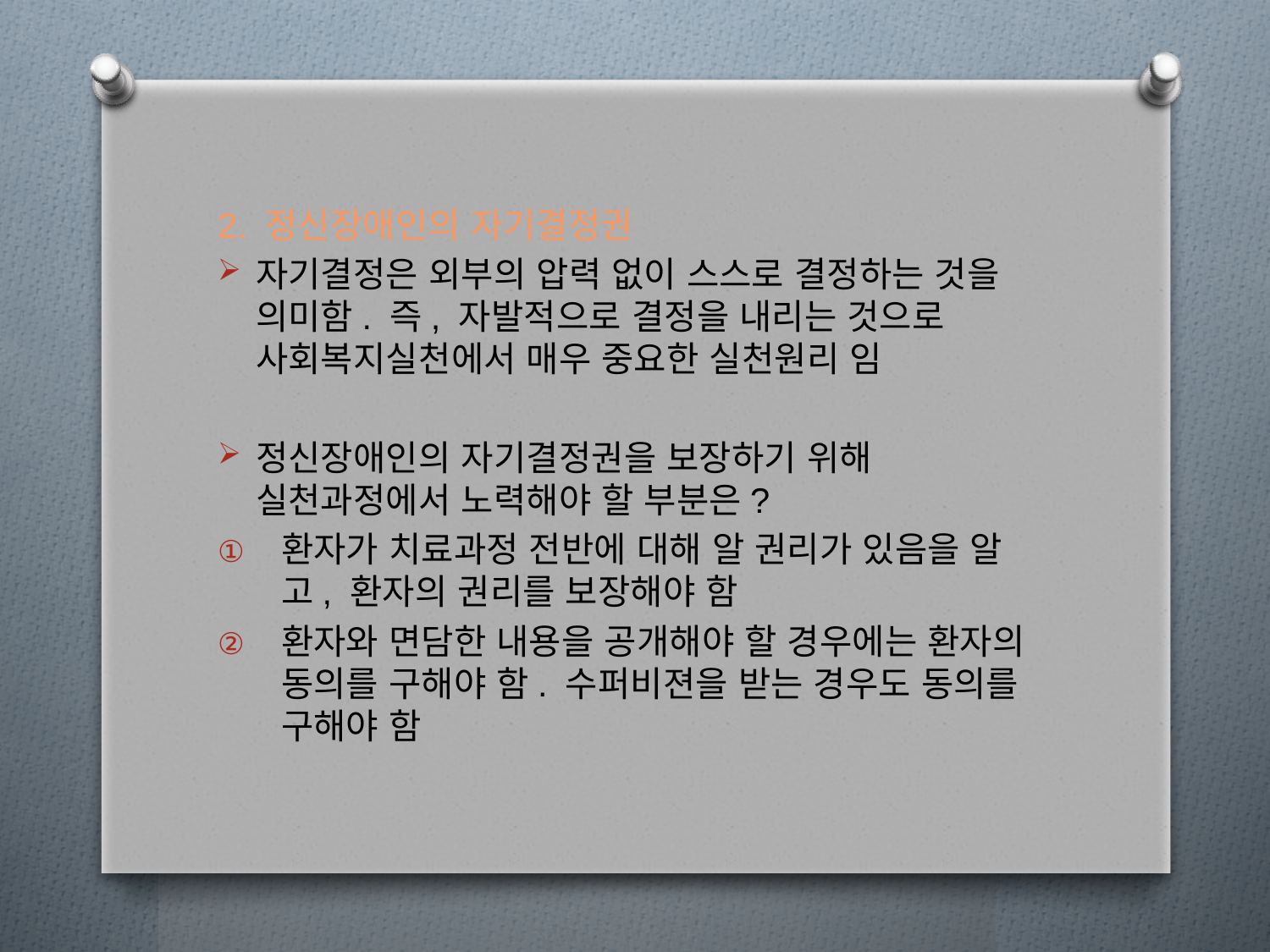

2. 정신장애인의 자기결정권
자기결정은 외부의 압력 없이 스스로 결정하는 것을 의미함. 즉, 자발적으로 결정을 내리는 것으로 사회복지실천에서 매우 중요한 실천원리 임

정신장애인의 자기결정권을 보장하기 위해 실천과정에서 노력해야 할 부분은?
환자가 치료과정 전반에 대해 알 권리가 있음을 알고, 환자의 권리를 보장해야 함
환자와 면담한 내용을 공개해야 할 경우에는 환자의 동의를 구해야 함. 수퍼비젼을 받는 경우도 동의를 구해야 함